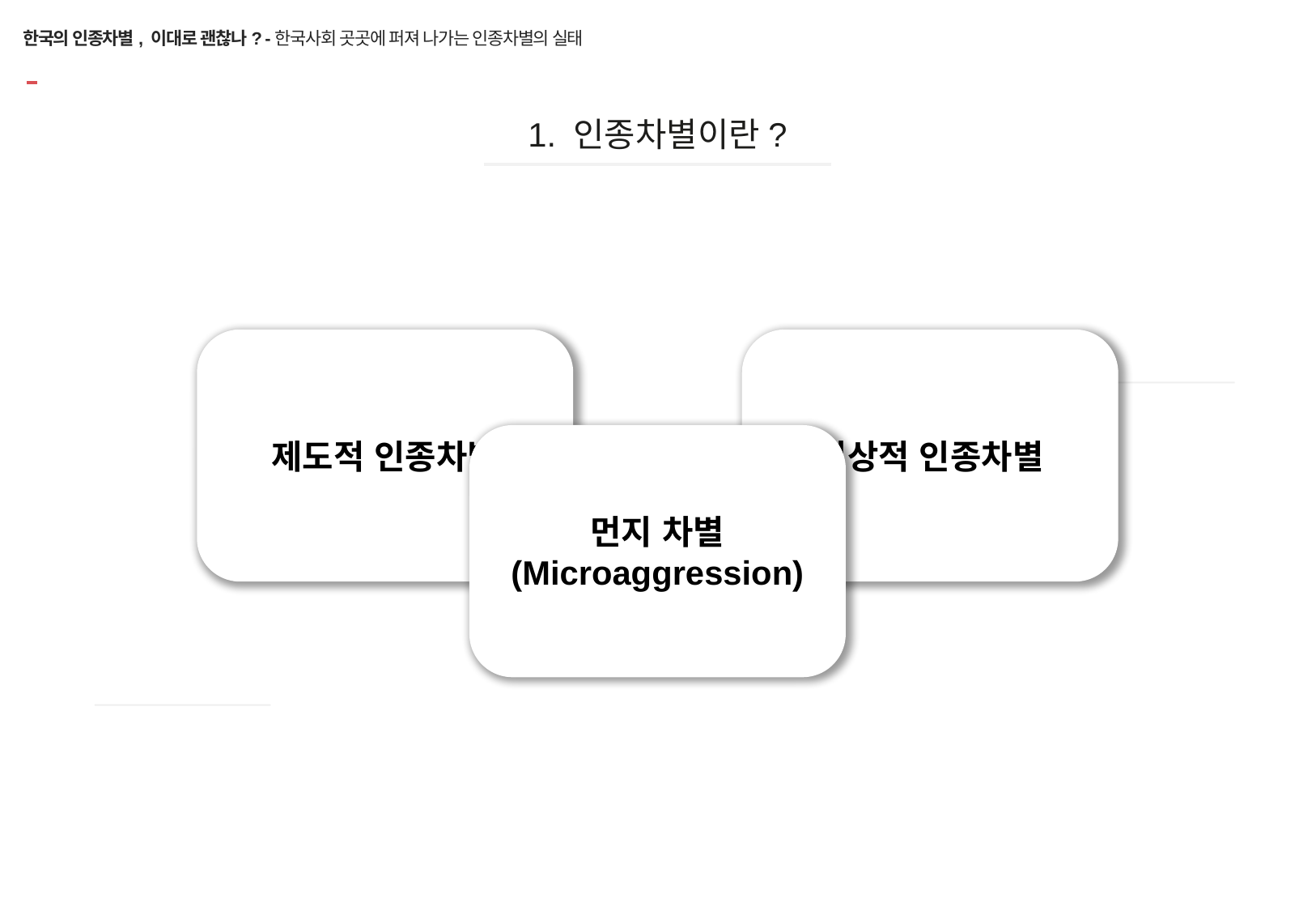

# 한국의 인종차별, 이대로 괜찮나? -한국사회 곳곳에 퍼져 나가는 인종차별의 실태
1. 인종차별이란?
제도적 인종차별
일상적 인종차별
먼지 차별
(Microaggression)